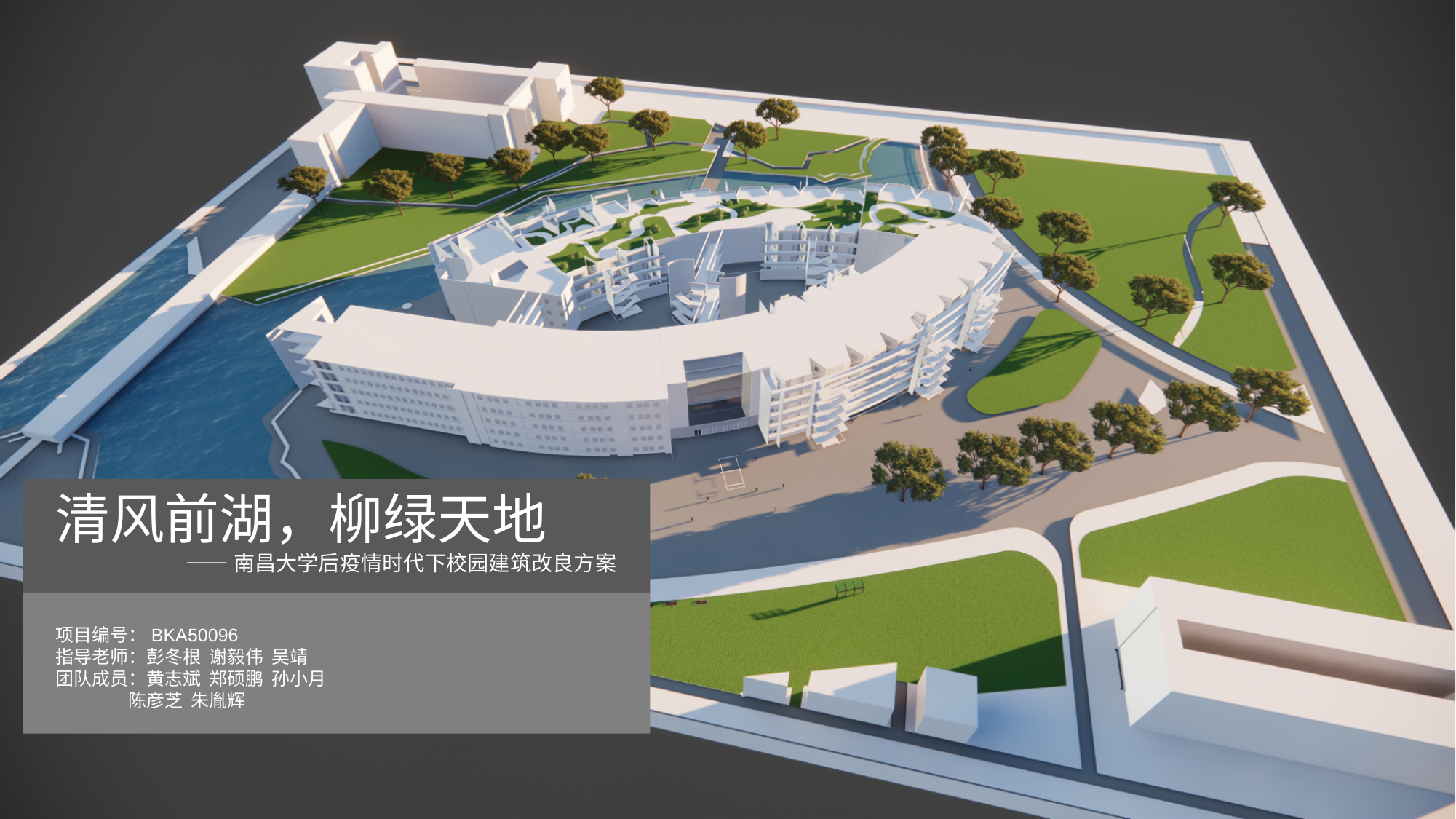

清风前湖，柳绿天地
——南昌大学后疫情时代下校园建筑改良方案

项目编号：BKA50096
指导老师：彭冬根  谢毅伟  吴靖
团队成员：黄志斌  郑硕鹏  孙小月
                 陈彦芝  朱胤辉